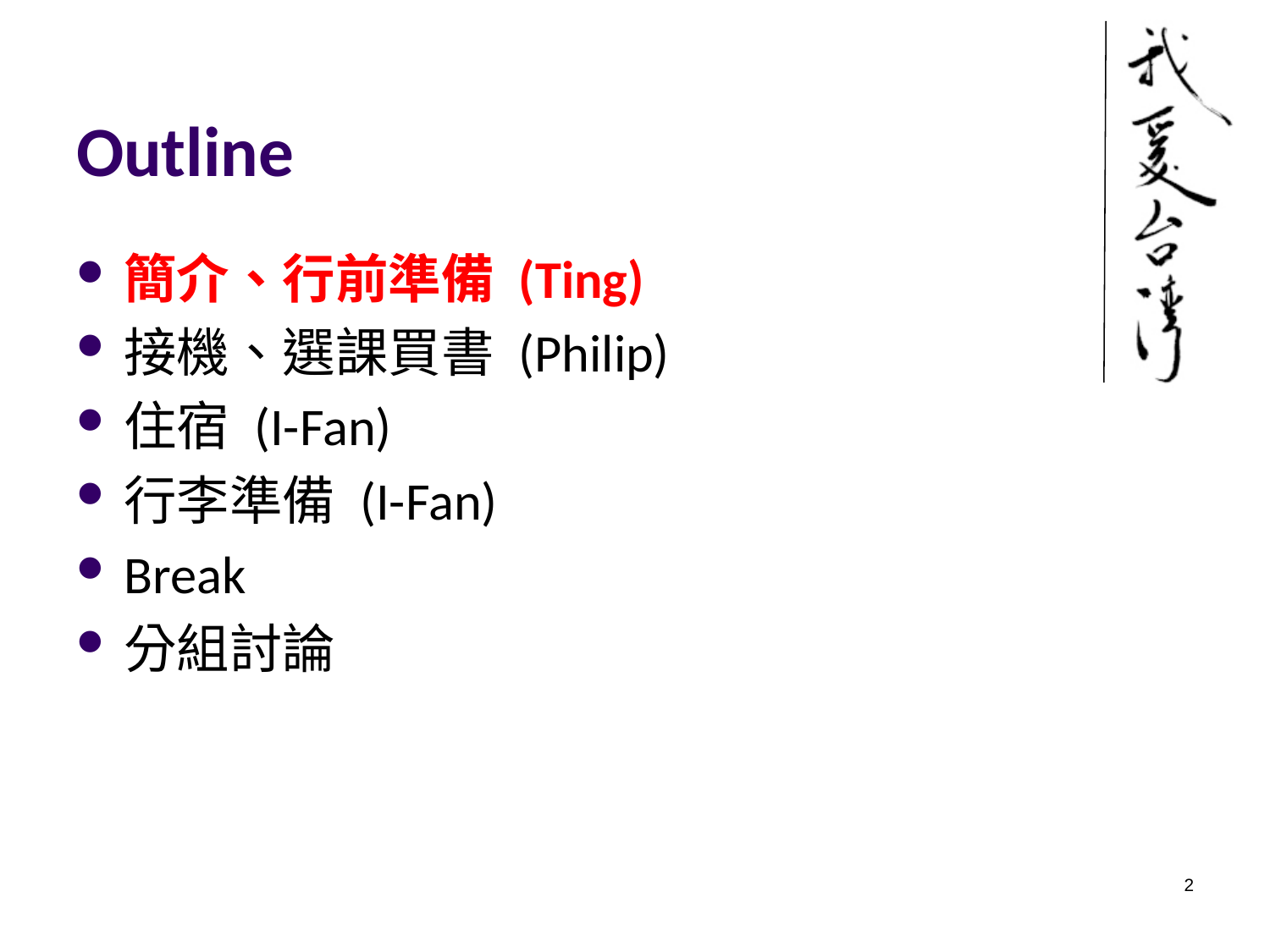

# Outline
簡介、行前準備 (Ting)
接機、選課買書 (Philip)
住宿 (I-Fan)
行李準備 (I-Fan)
Break
分組討論
2